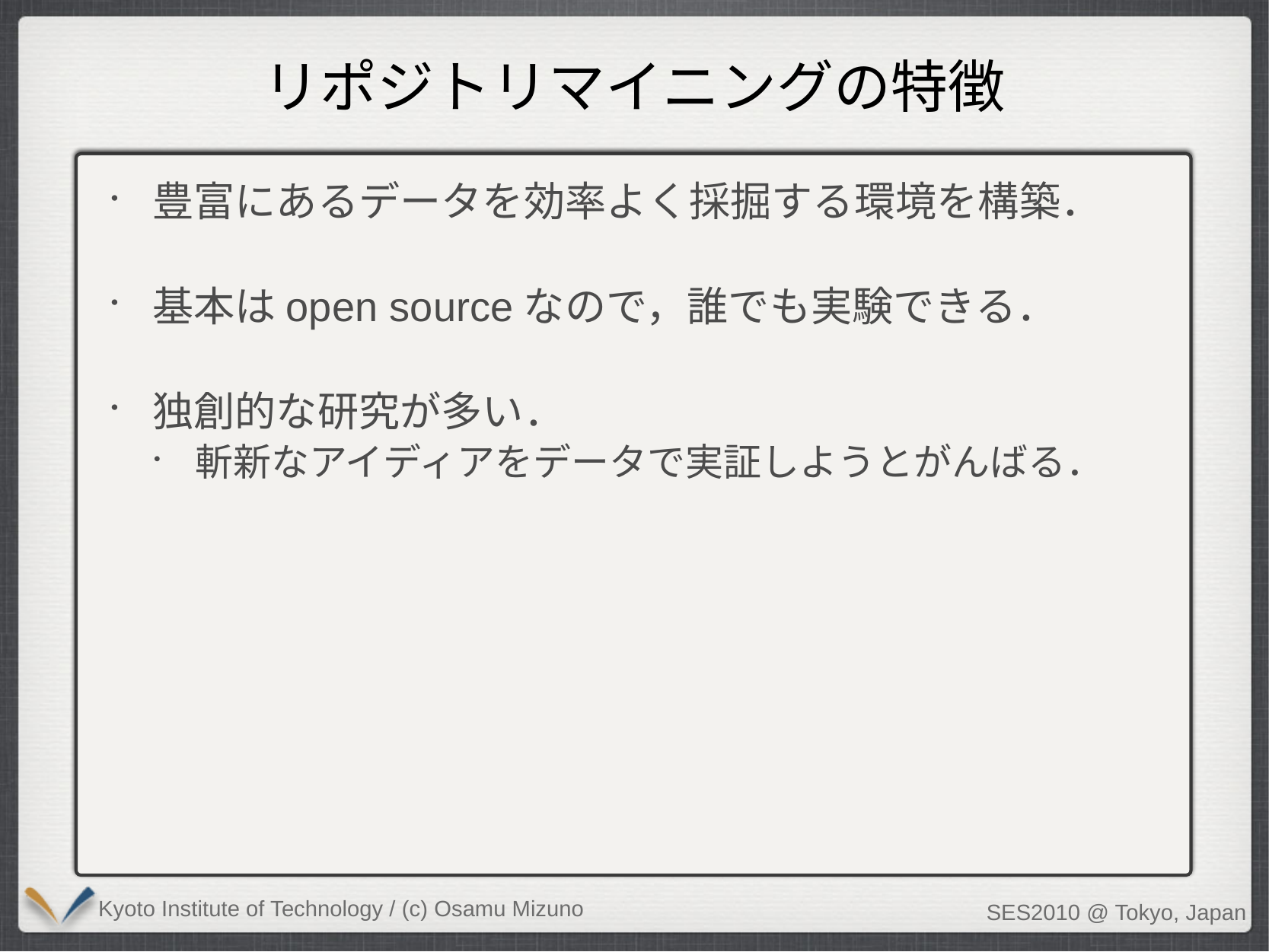

# リポジトリマイニングの特徴
豊富にあるデータを効率よく採掘する環境を構築．

基本はopen sourceなので，誰でも実験できる．

独創的な研究が多い．
斬新なアイディアをデータで実証しようとがんばる．